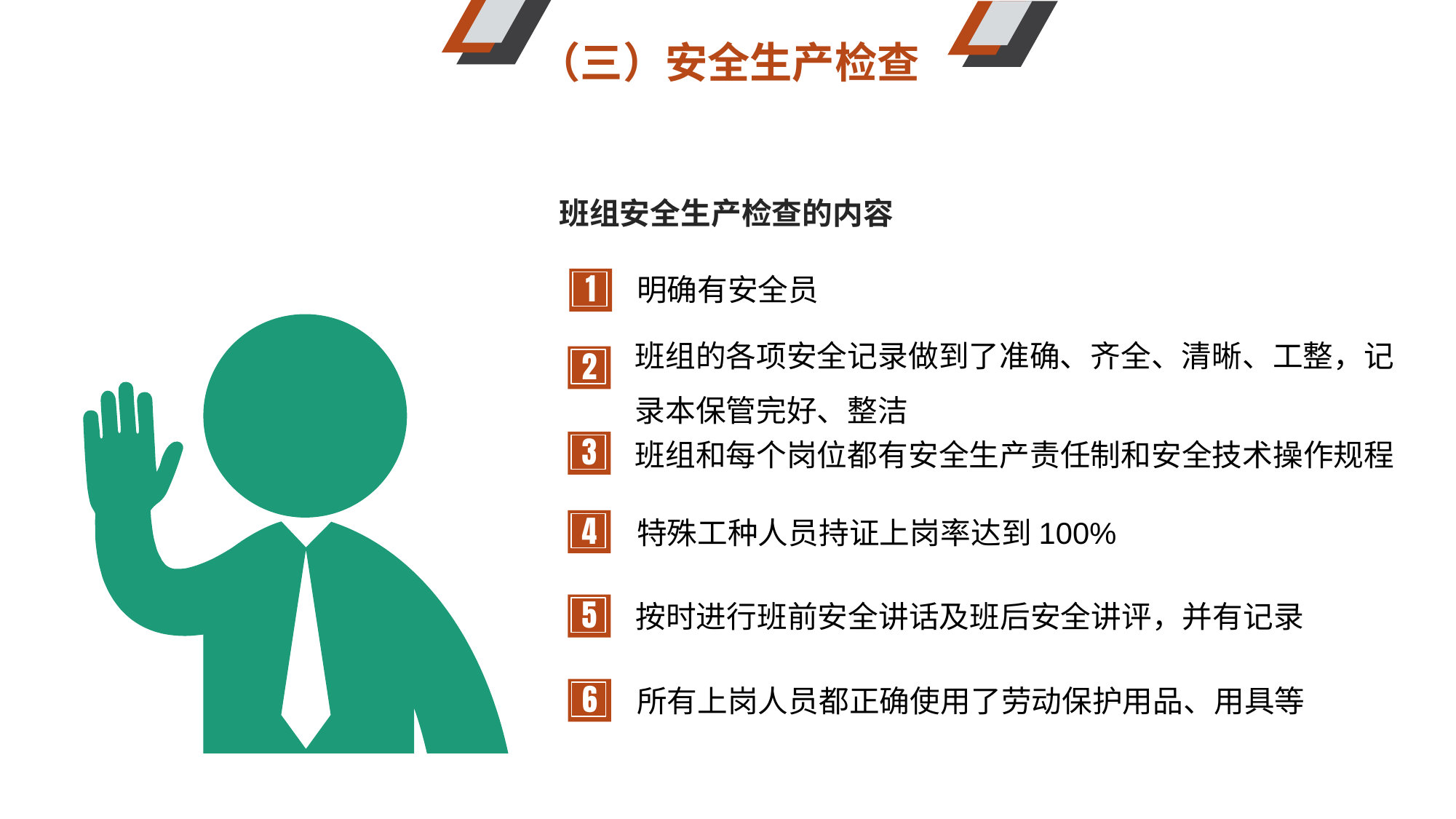

（三）安全生产检查
班组安全生产检查的内容
明确有安全员
1

班组的各项安全记录做到了准确、齐全、清晰、工整，记录本保管完好、整洁

2

3
班组和每个岗位都有安全生产责任制和安全技术操作规程

4
特殊工种人员持证上岗率达到100%

按时进行班前安全讲话及班后安全讲评，并有记录
5

6
所有上岗人员都正确使用了劳动保护用品、用具等